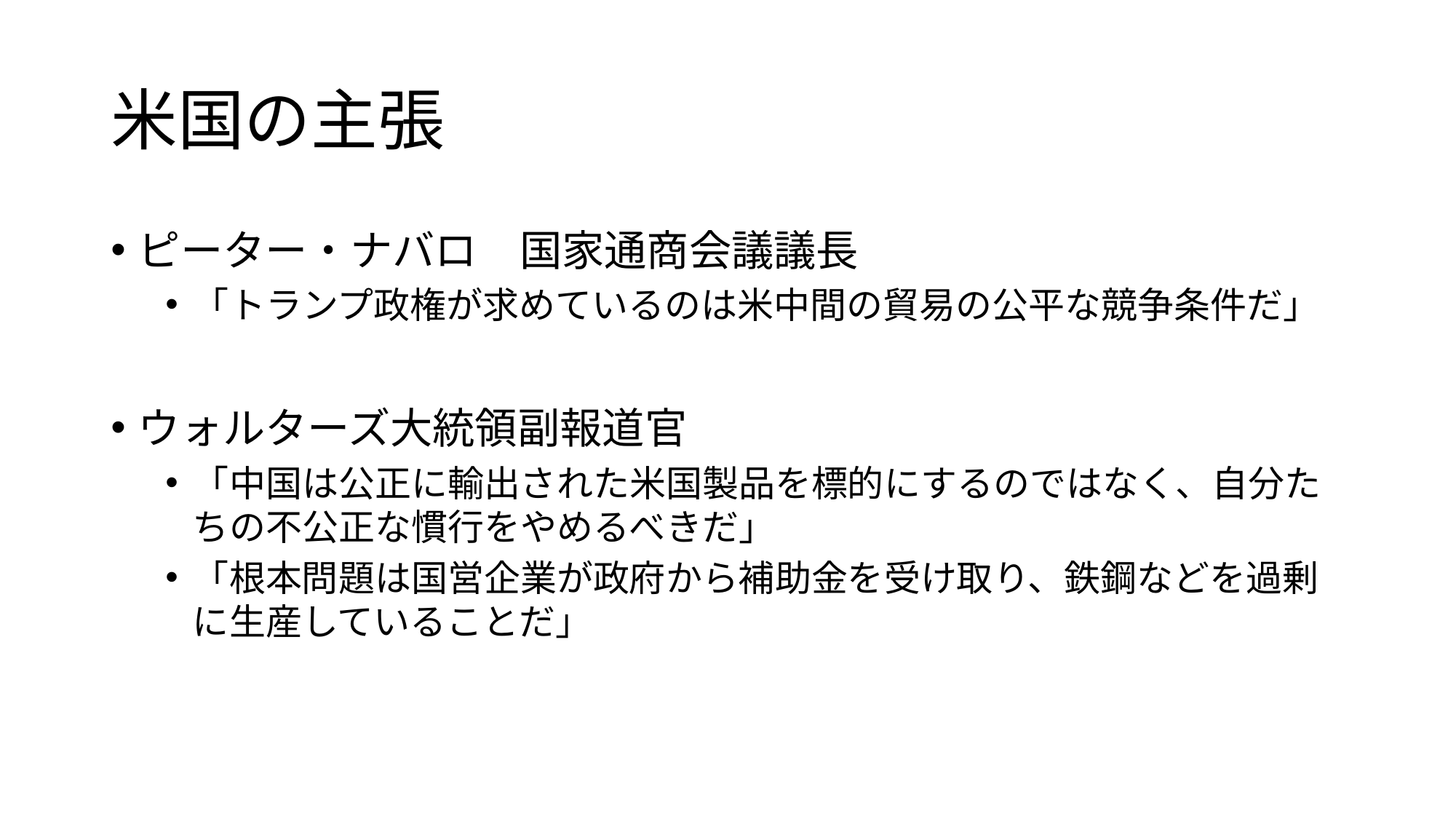

# 米国の主張
ピーター・ナバロ　国家通商会議議長
「トランプ政権が求めているのは米中間の貿易の公平な競争条件だ」

ウォルターズ大統領副報道官
「中国は公正に輸出された米国製品を標的にするのではなく、自分たちの不公正な慣行をやめるべきだ」
「根本問題は国営企業が政府から補助金を受け取り、鉄鋼などを過剰に生産していることだ」